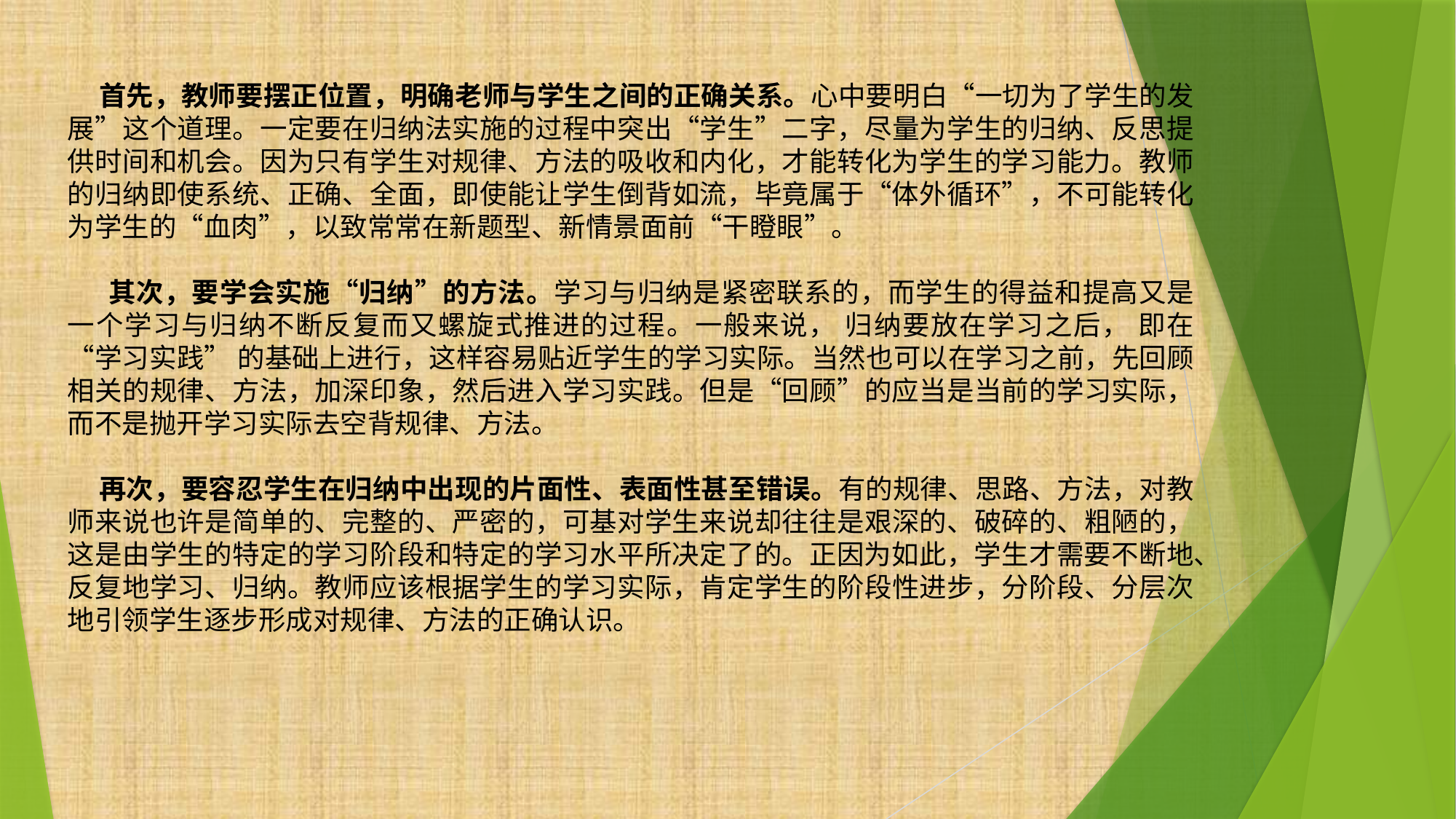

首先，教师要摆正位置，明确老师与学生之间的正确关系。心中要明白“一切为了学生的发展”这个道理。一定要在归纳法实施的过程中突出“学生”二字，尽量为学生的归纳、反思提供时间和机会。因为只有学生对规律、方法的吸收和内化，才能转化为学生的学习能力。教师的归纳即使系统、正确、全面，即使能让学生倒背如流，毕竟属于“体外循环”，不可能转化为学生的“血肉”，以致常常在新题型、新情景面前“干瞪眼”。

     其次，要学会实施“归纳”的方法。学习与归纳是紧密联系的，而学生的得益和提高又是一个学习与归纳不断反复而又螺旋式推进的过程。一般来说， 归纳要放在学习之后， 即在“学习实践” 的基础上进行，这样容易贴近学生的学习实际。当然也可以在学习之前，先回顾相关的规律、方法，加深印象，然后进入学习实践。但是“回顾”的应当是当前的学习实际，而不是抛开学习实际去空背规律、方法。

    再次，要容忍学生在归纳中出现的片面性、表面性甚至错误。有的规律、思路、方法，对教师来说也许是简单的、完整的、严密的，可基对学生来说却往往是艰深的、破碎的、粗陋的，这是由学生的特定的学习阶段和特定的学习水平所决定了的。正因为如此，学生才需要不断地、反复地学习、归纳。教师应该根据学生的学习实际，肯定学生的阶段性进步，分阶段、分层次地引领学生逐步形成对规律、方法的正确认识。